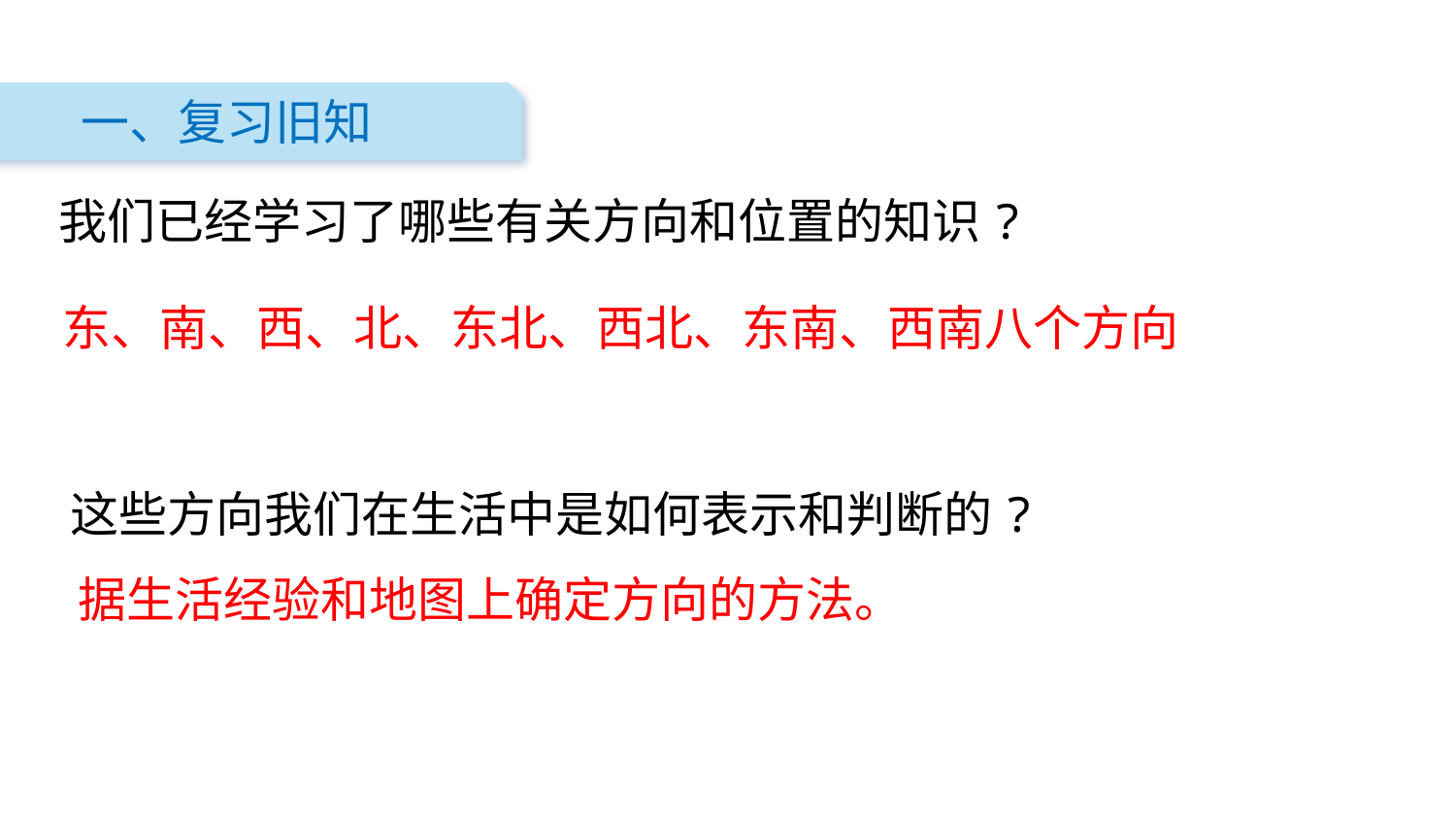

一、复习旧知
我们已经学习了哪些有关方向和位置的知识?
东、南、西、北、东北、西北、东南、西南八个方向
这些方向我们在生活中是如何表示和判断的?
据生活经验和地图上确定方向的方法。